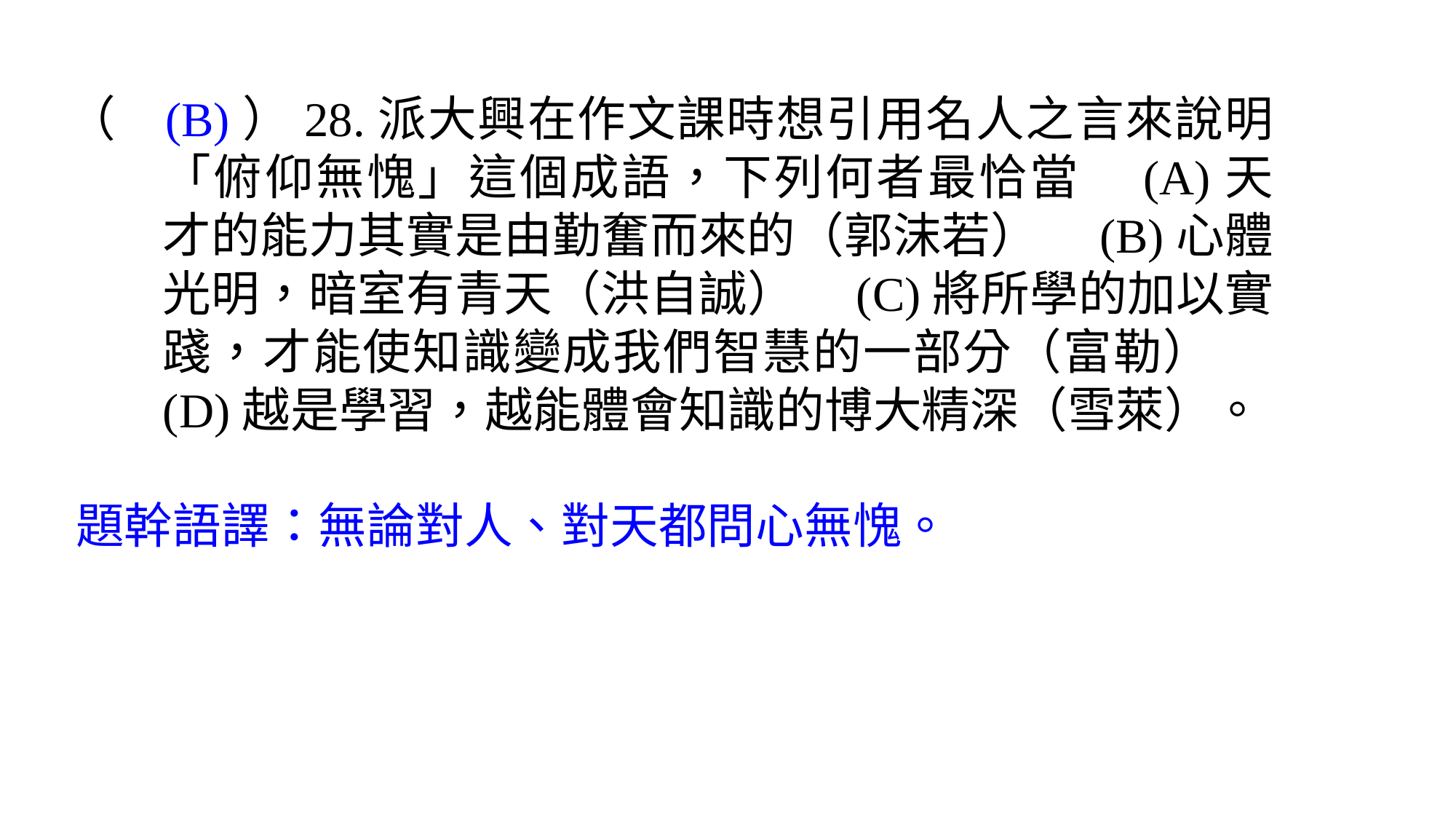

（	(B)）28.派大興在作文課時想引用名人之言來說明「俯仰無愧」這個成語，下列何者最恰當　(A)天才的能力其實是由勤奮而來的（郭沫若）　(B)心體光明，暗室有青天（洪自誠）　(C)將所學的加以實踐，才能使知識變成我們智慧的一部分（富勒）　(D)越是學習，越能體會知識的博大精深（雪萊）。

題幹語譯：無論對人、對天都問心無愧。